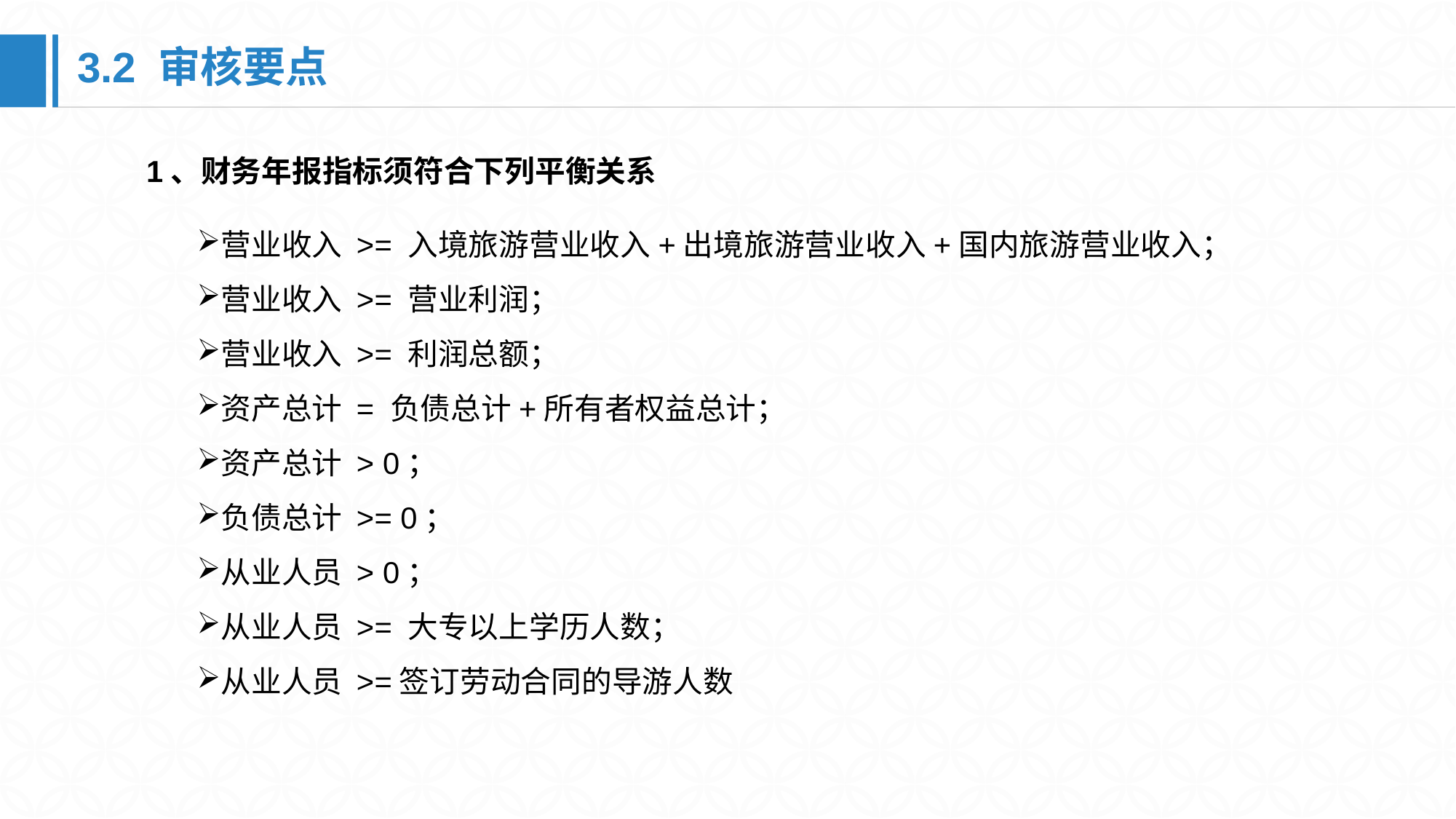

3.2 审核要点

1、财务年报指标须符合下列平衡关系
营业收入 >= 入境旅游营业收入+出境旅游营业收入+国内旅游营业收入；
营业收入 >= 营业利润；
营业收入 >= 利润总额；
资产总计 = 负债总计+所有者权益总计；
资产总计 > 0；
负债总计 >= 0；
从业人员 > 0；
从业人员 >= 大专以上学历人数；
从业人员 >=签订劳动合同的导游人数